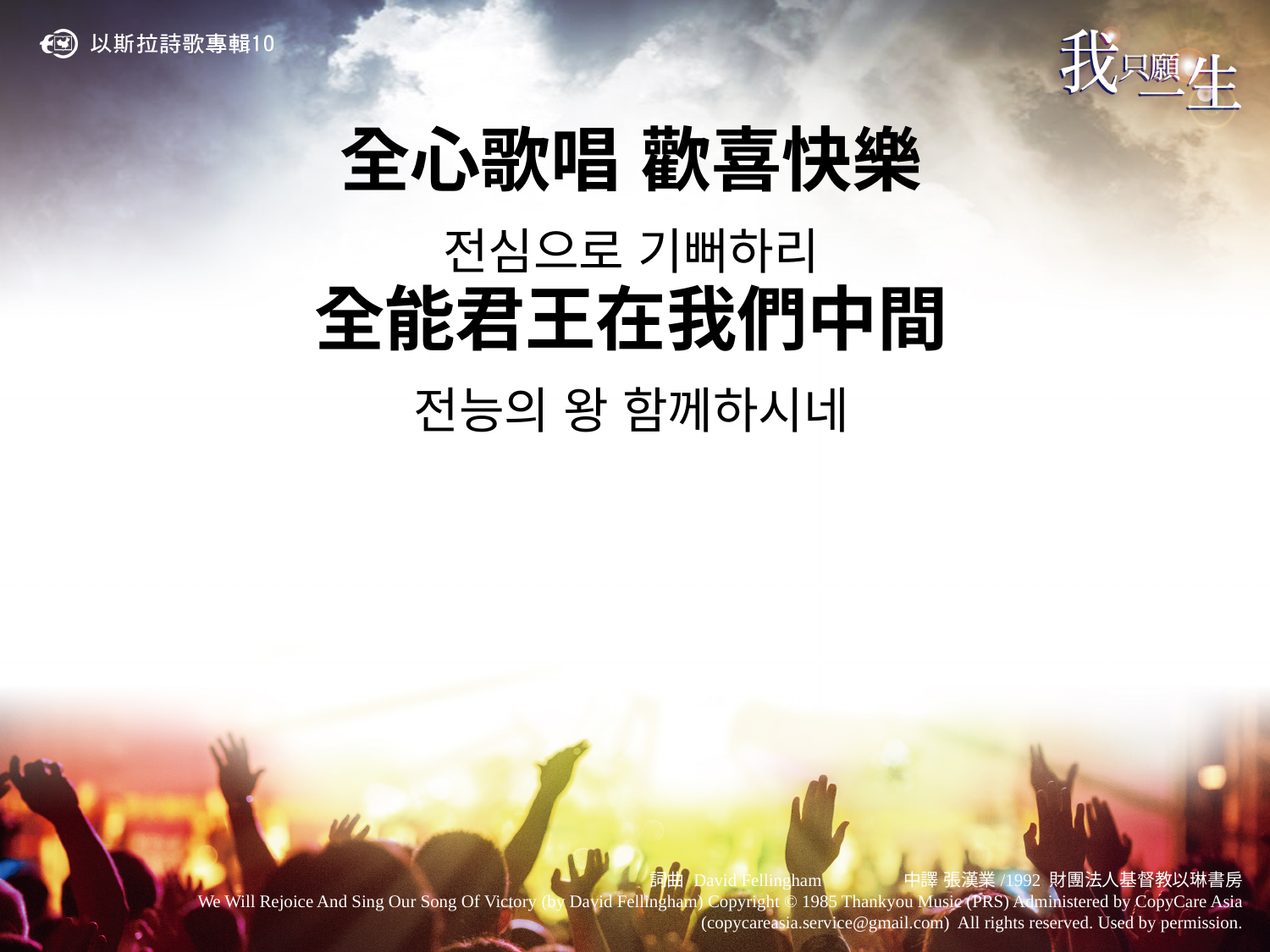

全心歌唱 歡喜快樂
전심으로 기뻐하리
全能君王在我們中間
전능의 왕 함께하시네
詞曲 David Fellingham	中譯 張漢業/1992 財團法人基督教以琳書房
We Will Rejoice And Sing Our Song Of Victory (by David Fellingham) Copyright © 1985 Thankyou Music (PRS) Administered by CopyCare Asia (copycareasia.service@gmail.com)  All rights reserved. Used by permission.